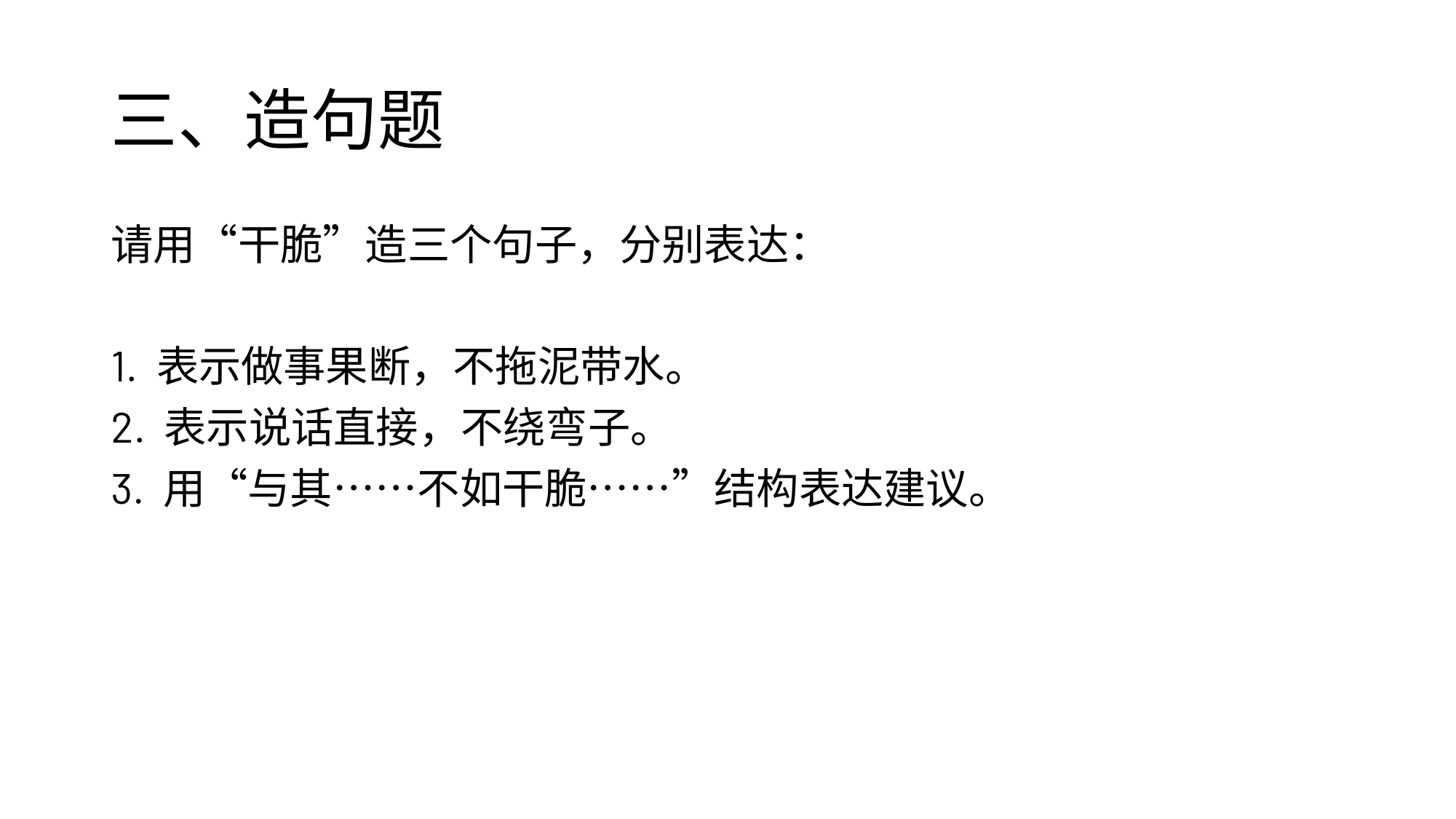

# 三、造句题
请用“干脆”造三个句子，分别表达：

1. 表示做事果断，不拖泥带水。
2. 表示说话直接，不绕弯子。
3. 用“与其……不如干脆……”结构表达建议。